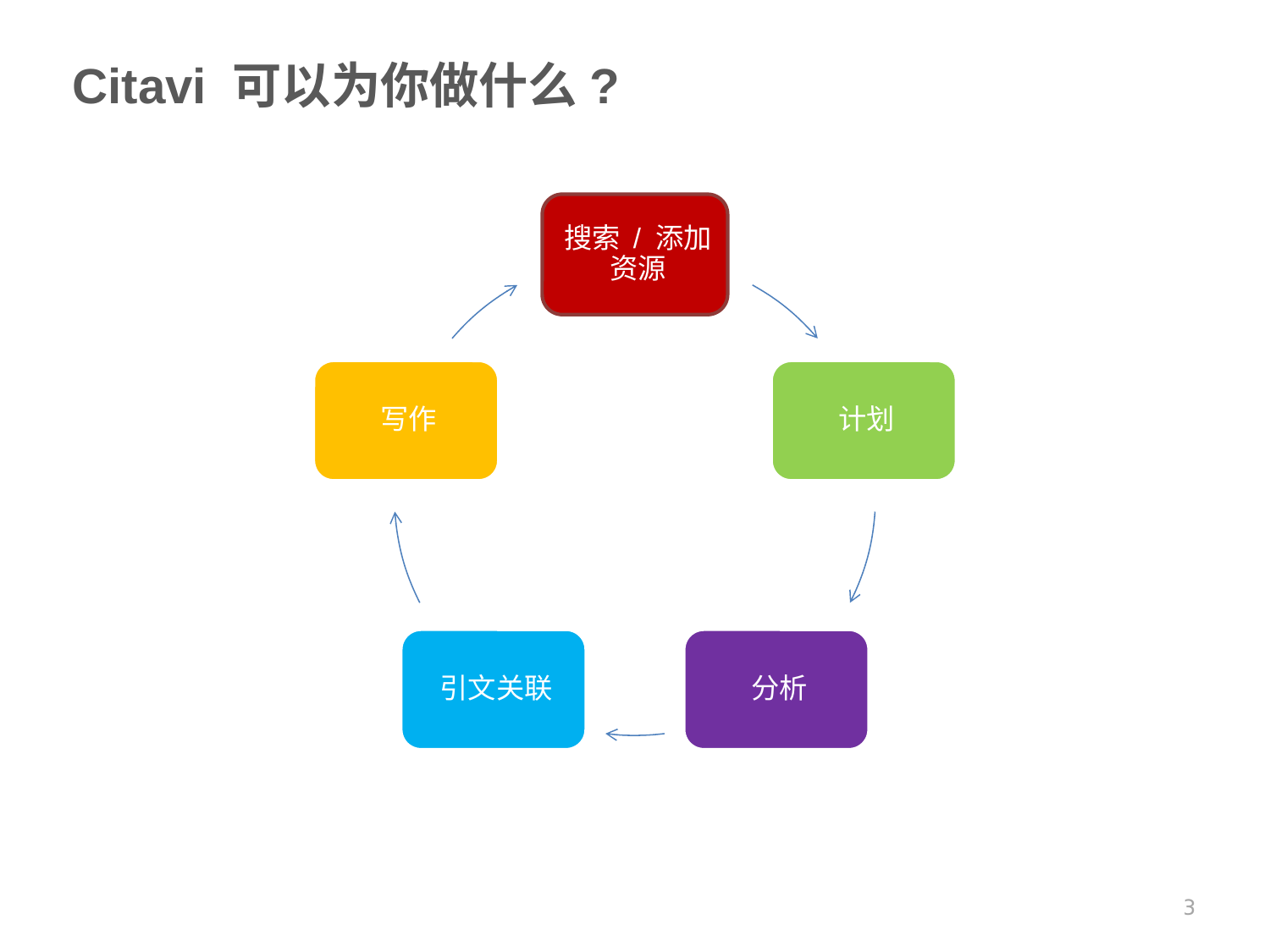

# Citavi 可以为你做什么?
搜索 / 添加资源
计划
分析
引文关联
写作
3